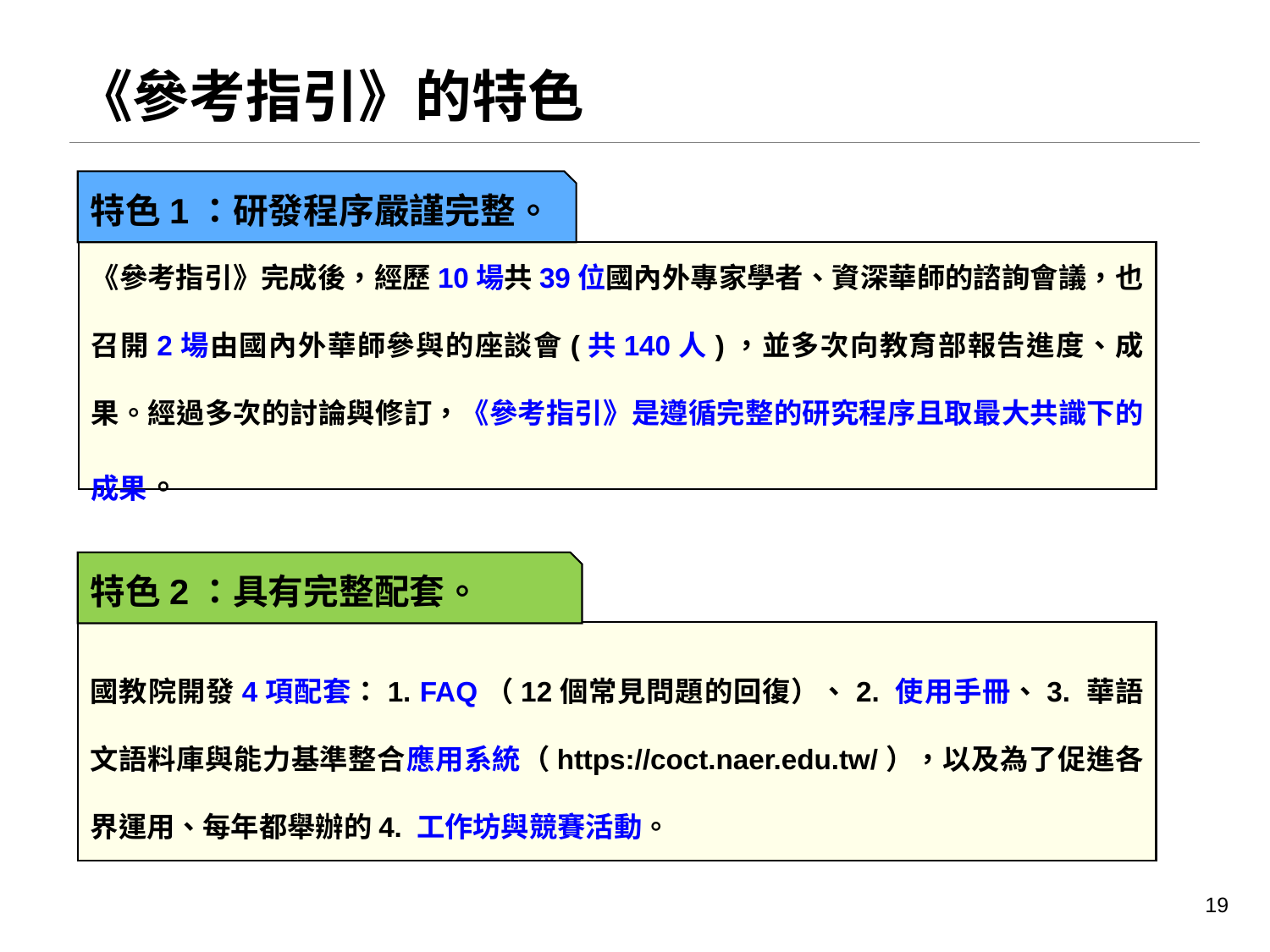

# 《參考指引》的特色
特色1：研發程序嚴謹完整。
《參考指引》完成後，經歷10場共39位國內外專家學者、資深華師的諮詢會議，也召開2場由國內外華師參與的座談會(共140人)，並多次向教育部報告進度、成果。經過多次的討論與修訂，《參考指引》是遵循完整的研究程序且取最大共識下的成果。
特色2：具有完整配套。
國教院開發4項配套：1. FAQ（12個常見問題的回復）、2. 使用手冊、3. 華語文語料庫與能力基準整合應用系統（https://coct.naer.edu.tw/），以及為了促進各界運用、每年都舉辦的4. 工作坊與競賽活動。
19